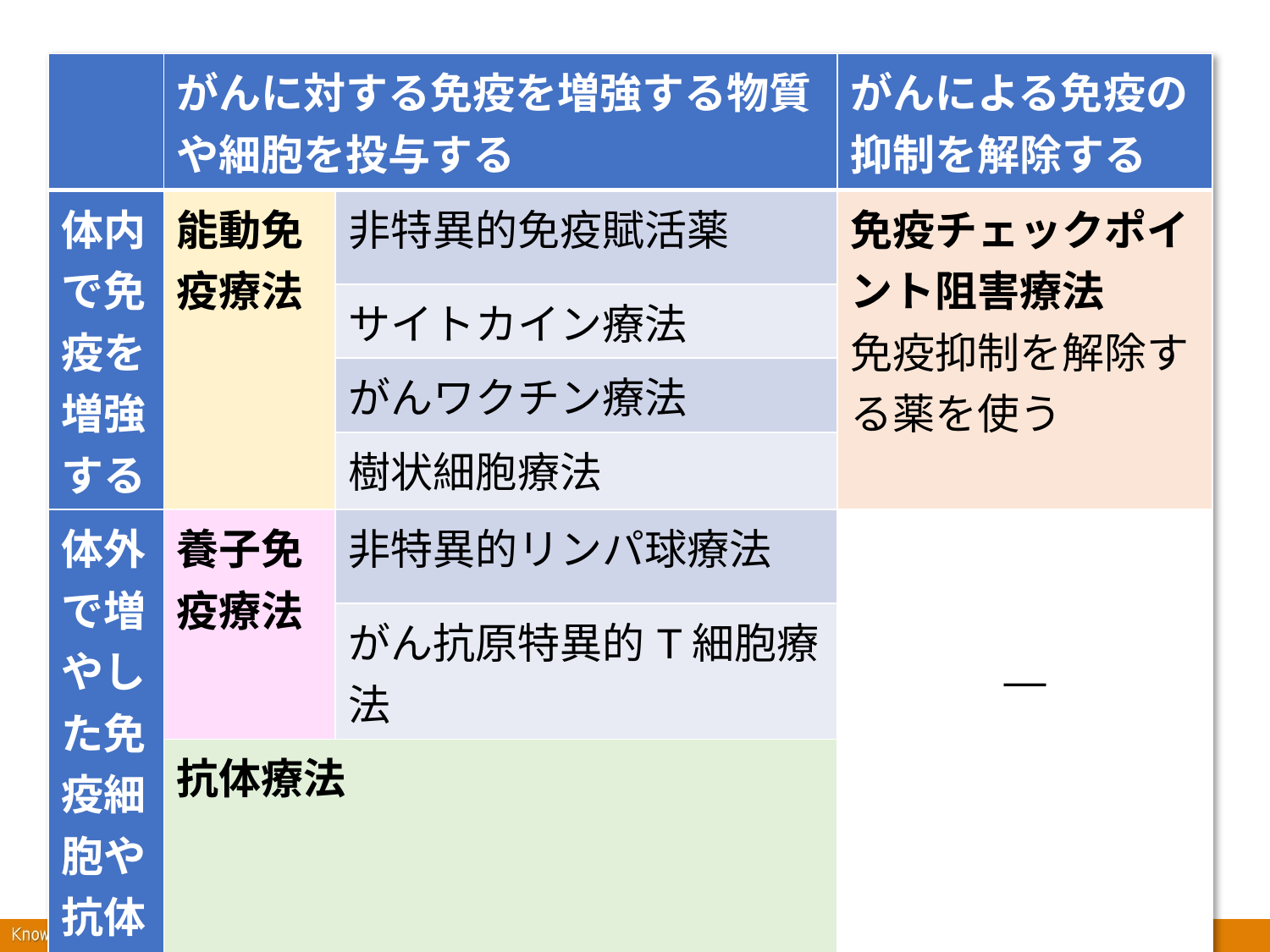

|  | がんに対する免疫を増強する物質や細胞を投与する |  | がんによる免疫の 抑制を解除する |
| --- | --- | --- | --- |
| 体内で免疫を増強する | 能動免疫療法 | 非特異的免疫賦活薬 | 免疫チェックポイント阻害療法 免疫抑制を解除する薬を使う |
|  |  | サイトカイン療法 |  |
|  |  | がんワクチン療法 |  |
|  |  | 樹状細胞療法 |  |
| 体外で増やした免疫細胞や抗体を入れる | 養子免疫療法 | 非特異的リンパ球療法 | ― |
|  |  | がん抗原特異的T細胞療法 |  |
|  | 抗体療法 |  |  |